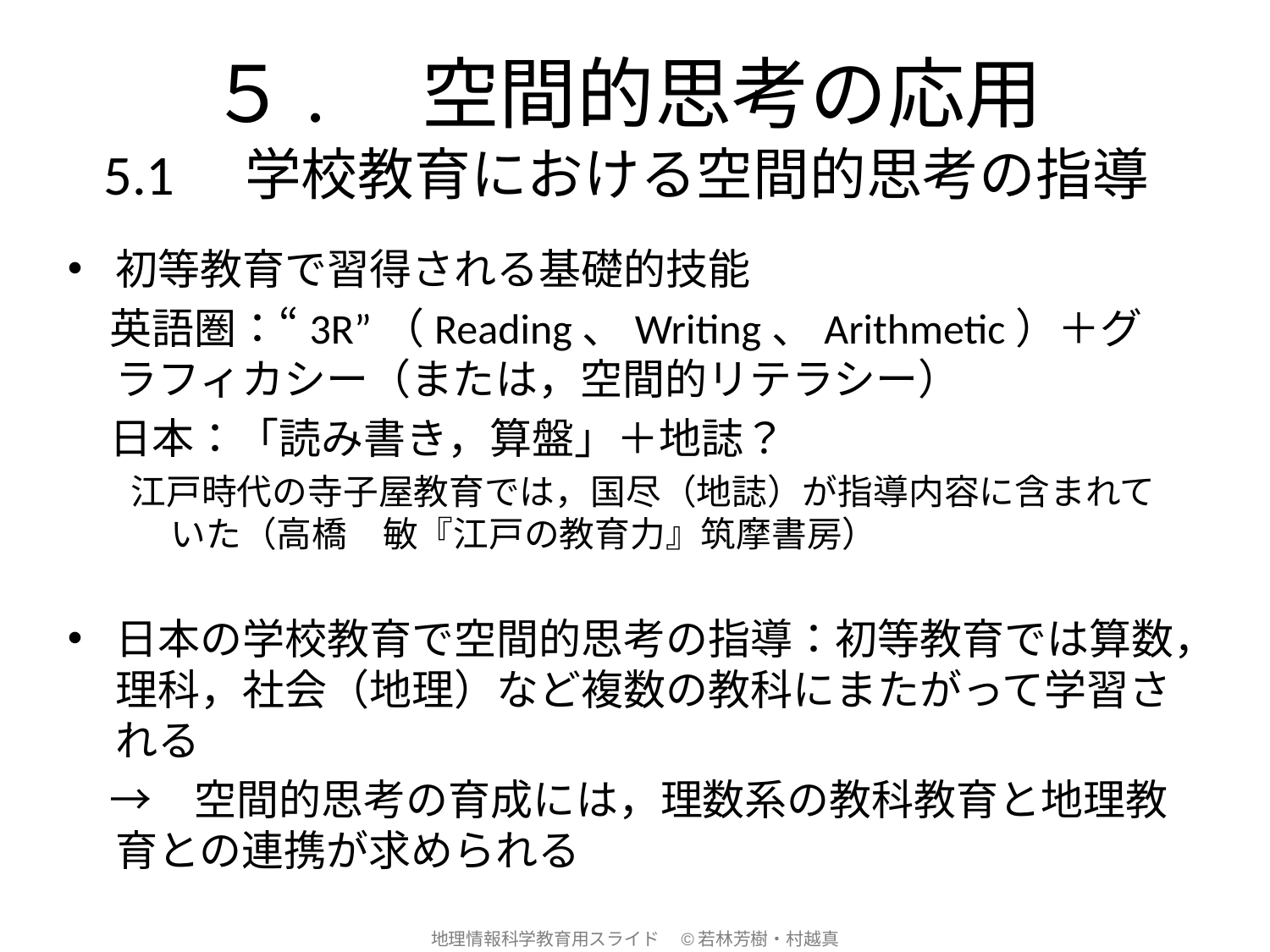

# ５.　空間的思考の応用 5.1　学校教育における空間的思考の指導
初等教育で習得される基礎的技能
　英語圏：“3R”（Reading、Writing、Arithmetic）＋グラフィカシー（または，空間的リテラシー）
　日本：「読み書き，算盤」＋地誌？
江戸時代の寺子屋教育では，国尽（地誌）が指導内容に含まれていた（高橋　敏『江戸の教育力』筑摩書房）

日本の学校教育で空間的思考の指導：初等教育では算数，理科，社会（地理）など複数の教科にまたがって学習される
　→　空間的思考の育成には，理数系の教科教育と地理教育との連携が求められる